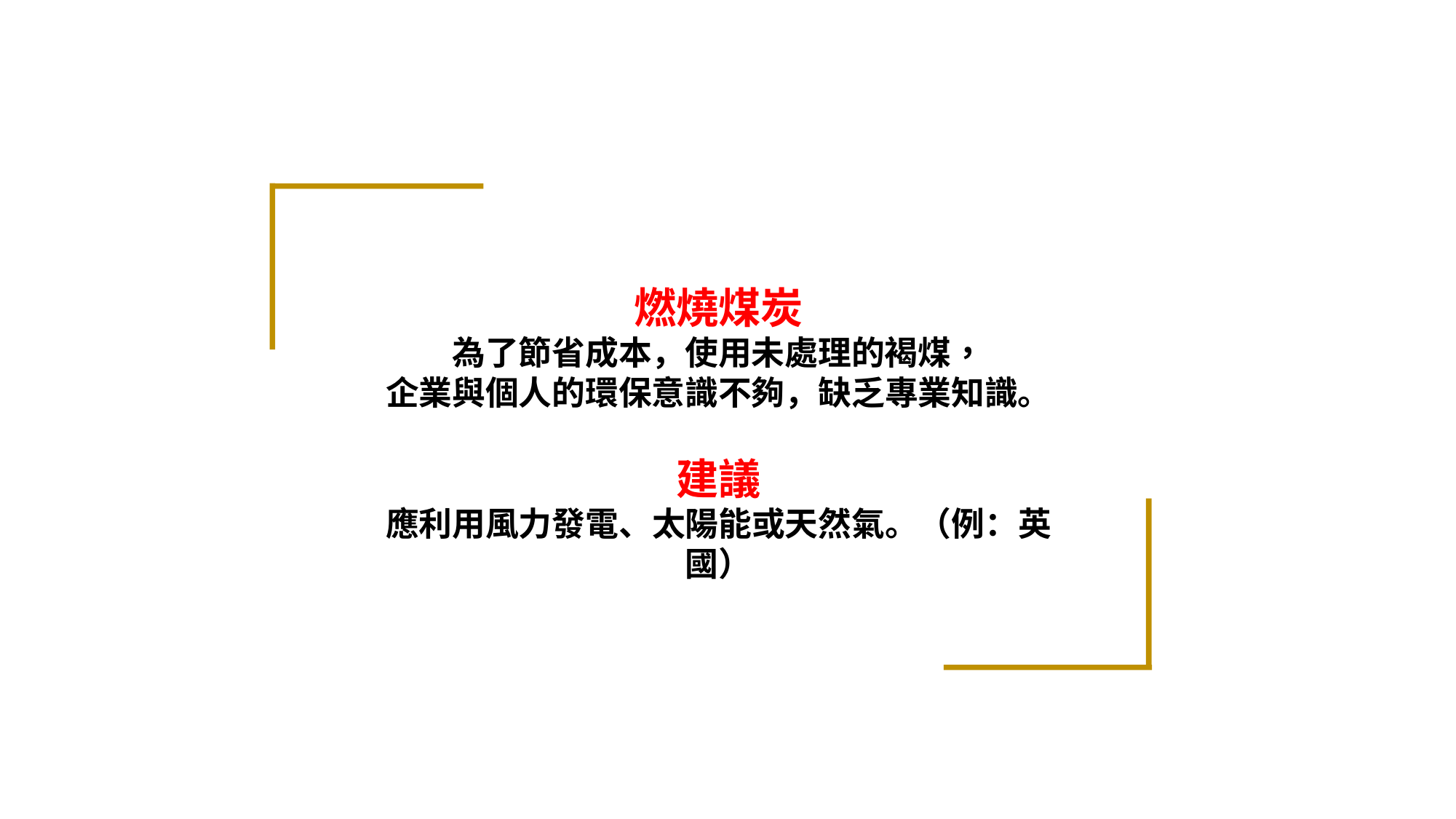

燃燒煤炭
為了節省成本，使用未處理的褐煤，
企業與個人的環保意識不夠，缺乏專業知識。

建議
應利用風力發電、太陽能或天然氣。（例：英國）